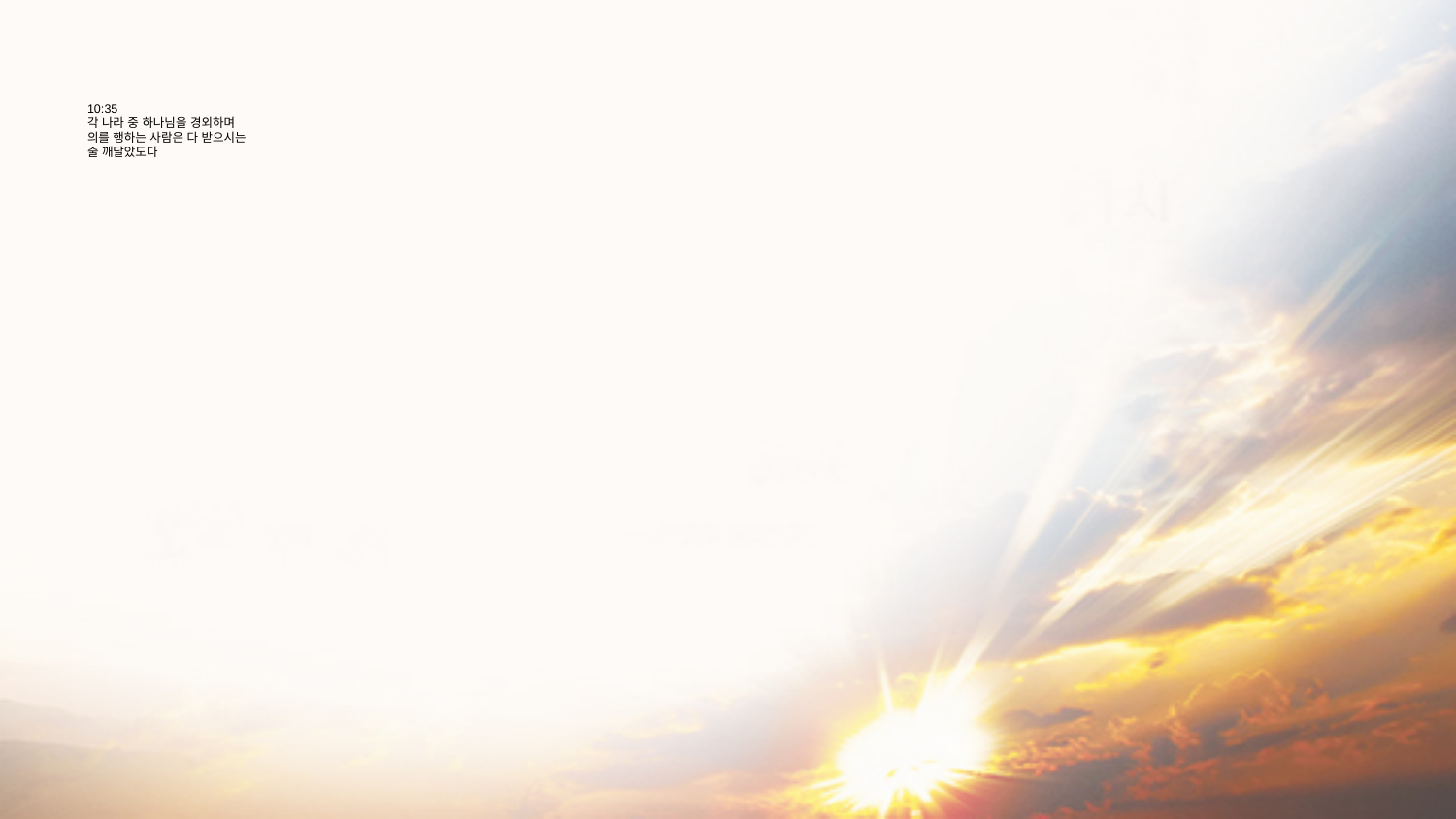

# 10:35 각 나라 중 하나님을 경외하며 의를 행하는 사람은 다 받으시는 줄 깨달았도다